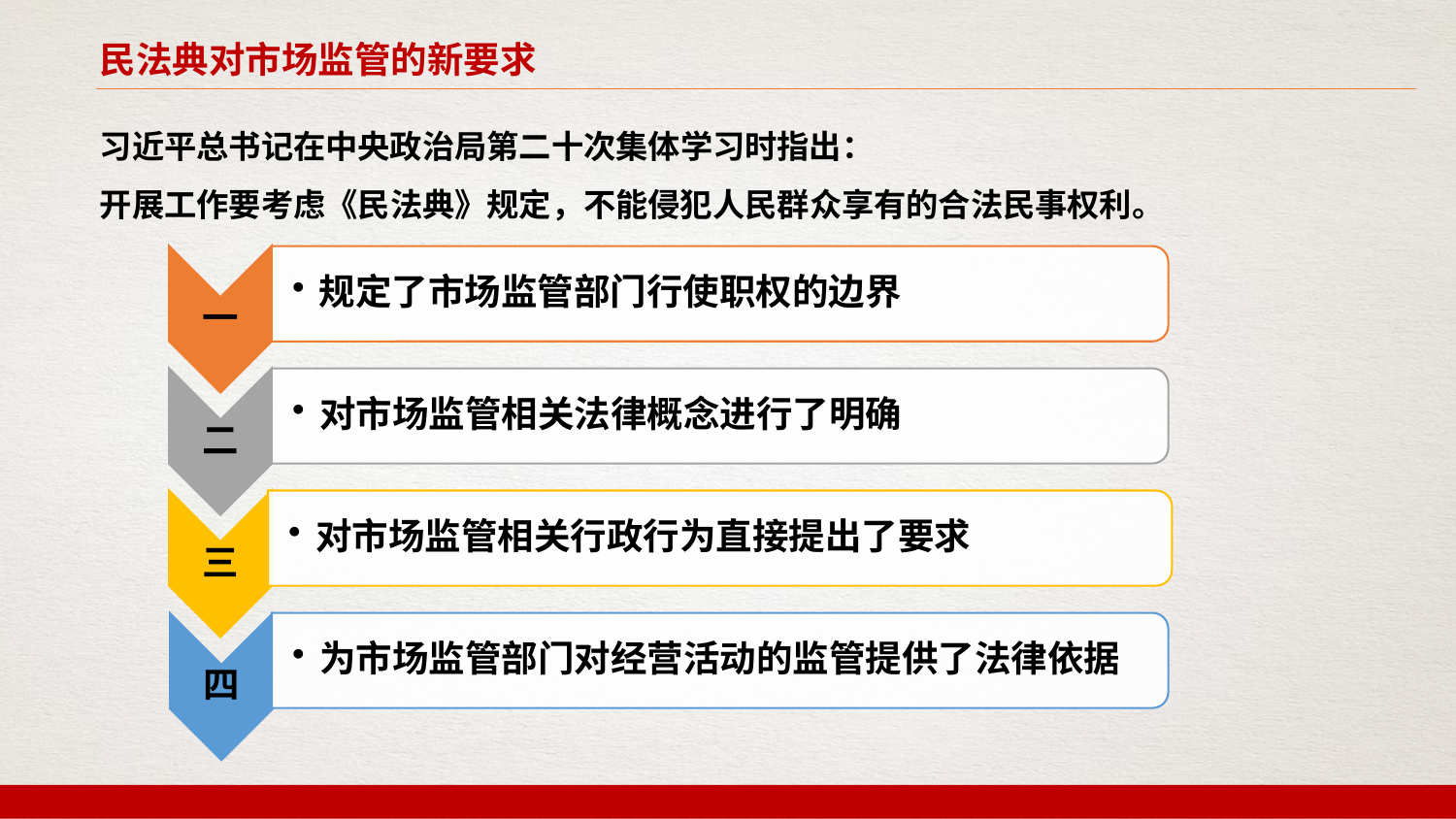

民法典对市场监管的新要求
习近平总书记在中央政治局第二十次集体学习时指出：
开展工作要考虑《民法典》规定，不能侵犯人民群众享有的合法民事权利。
一
规定了市场监管部门行使职权的边界
二
对市场监管相关法律概念进行了明确
三
对市场监管相关行政行为直接提出了要求
四
为市场监管部门对经营活动的监管提供了法律依据